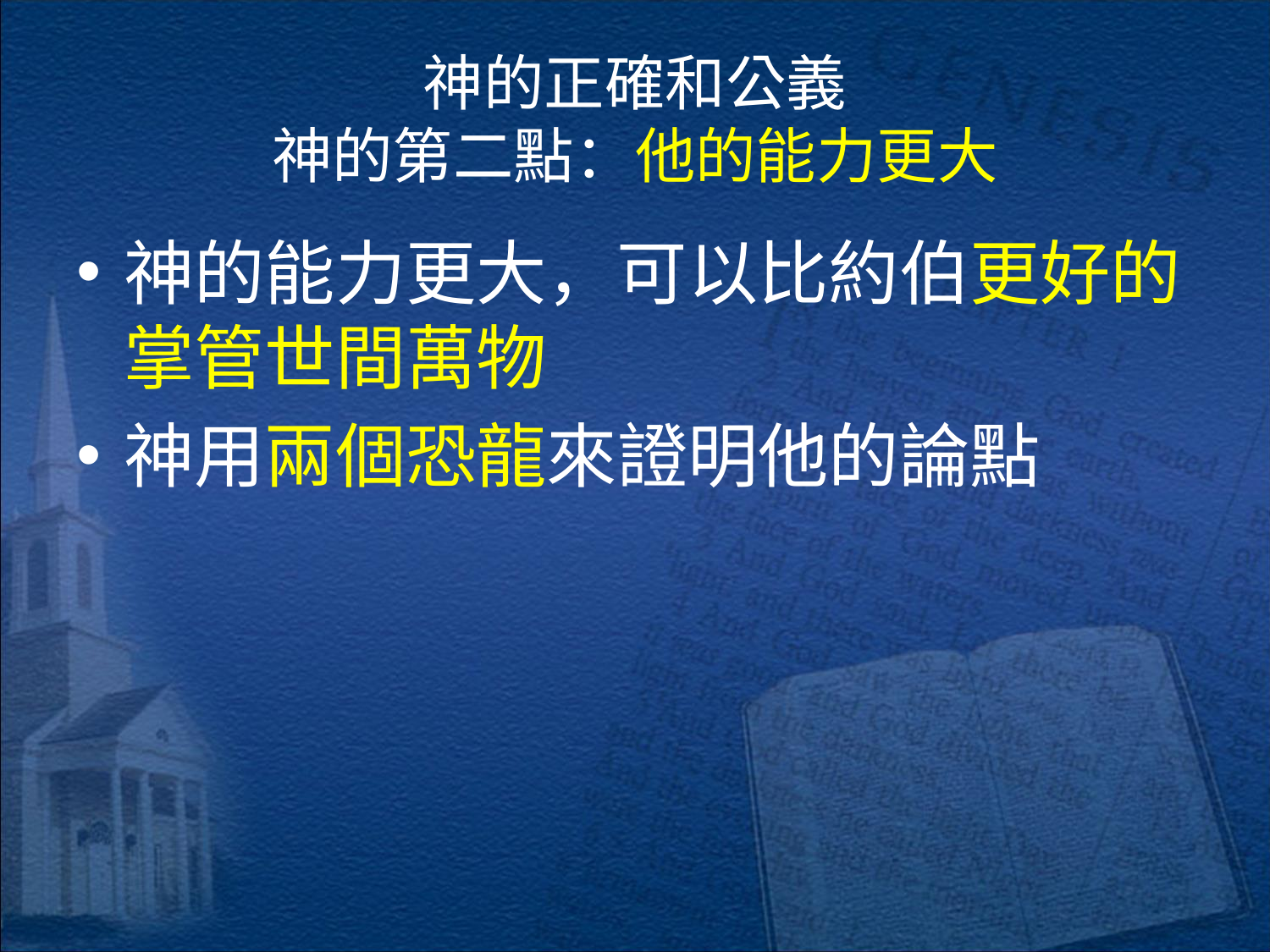

# 神的正確和公義 神的第二點：他的能力更大
神的能力更大，可以比約伯更好的掌管世間萬物
神用兩個恐龍來證明他的論點